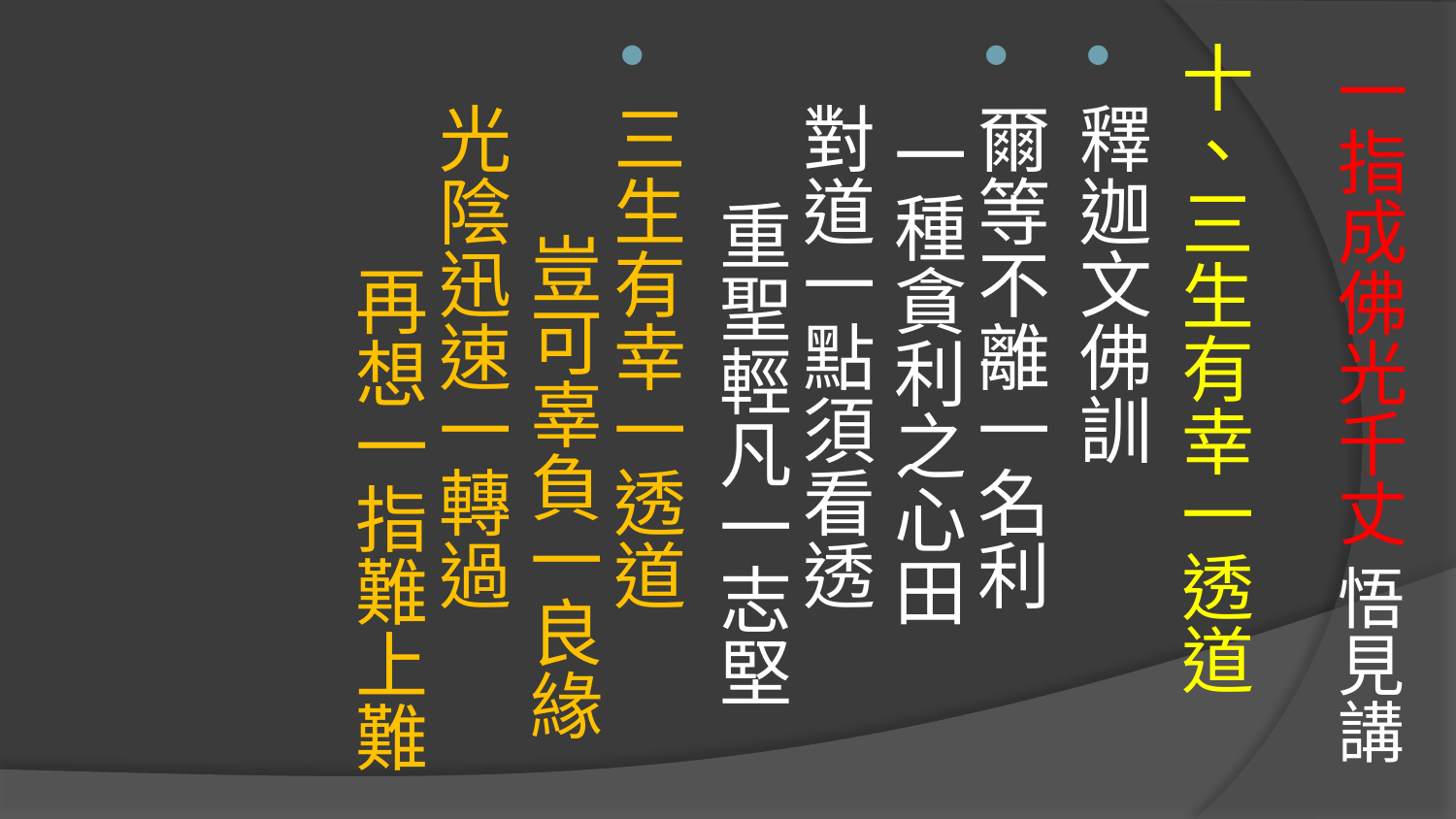

十、三生有幸一透道
釋迦文佛訓
爾等不離一名利　        一種貪利之心田
對道一點須看透　             重聖輕凡一志堅
三生有幸一透道　               豈可辜負一良緣
光陰迅速一轉過　                 再想一指難上難

# 一指成佛光千丈 悟見講